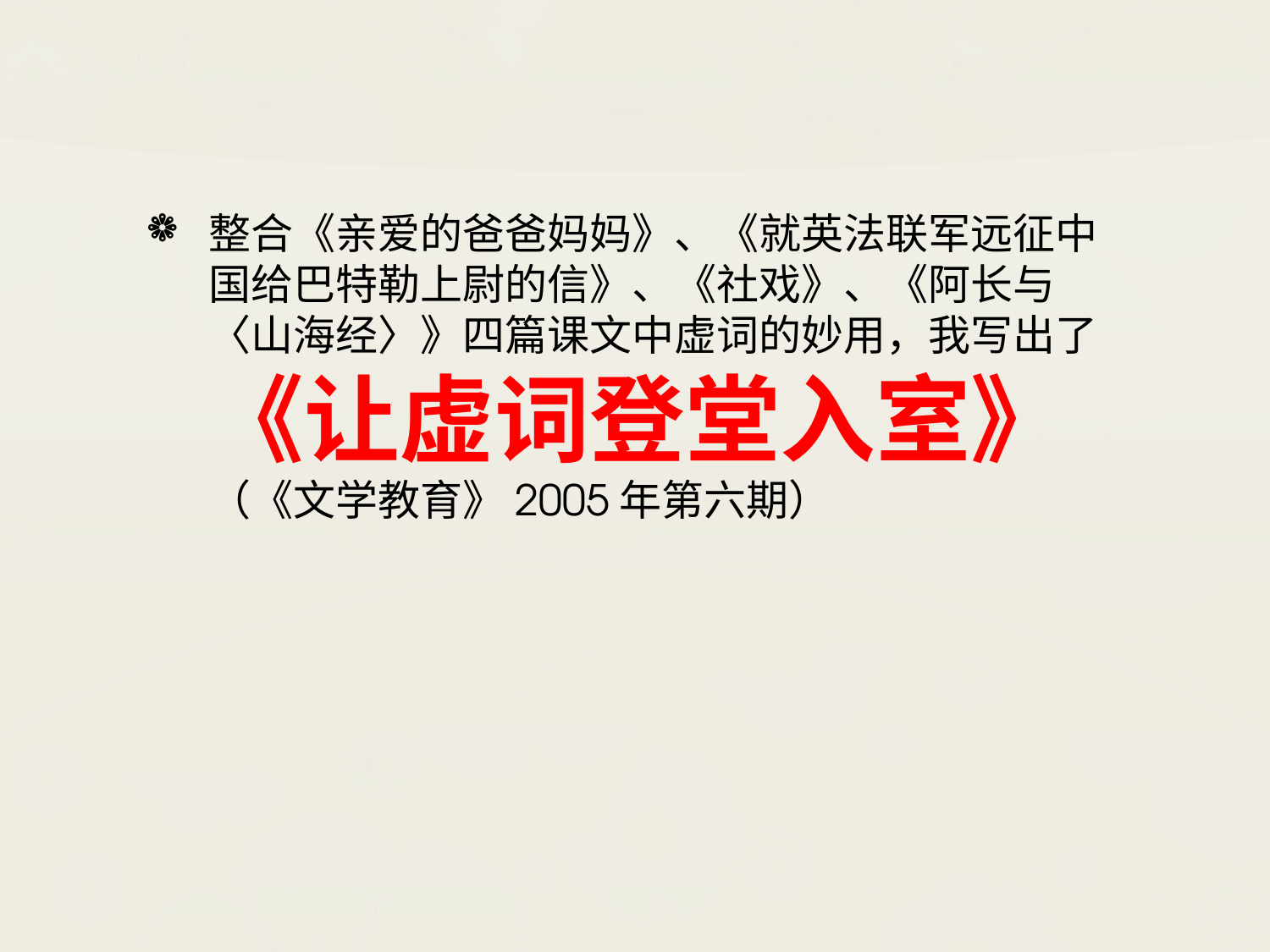

#
整合《亲爱的爸爸妈妈》、《就英法联军远征中国给巴特勒上尉的信》、《社戏》、《阿长与〈山海经〉》四篇课文中虚词的妙用，我写出了《让虚词登堂入室》（《文学教育》2005年第六期）